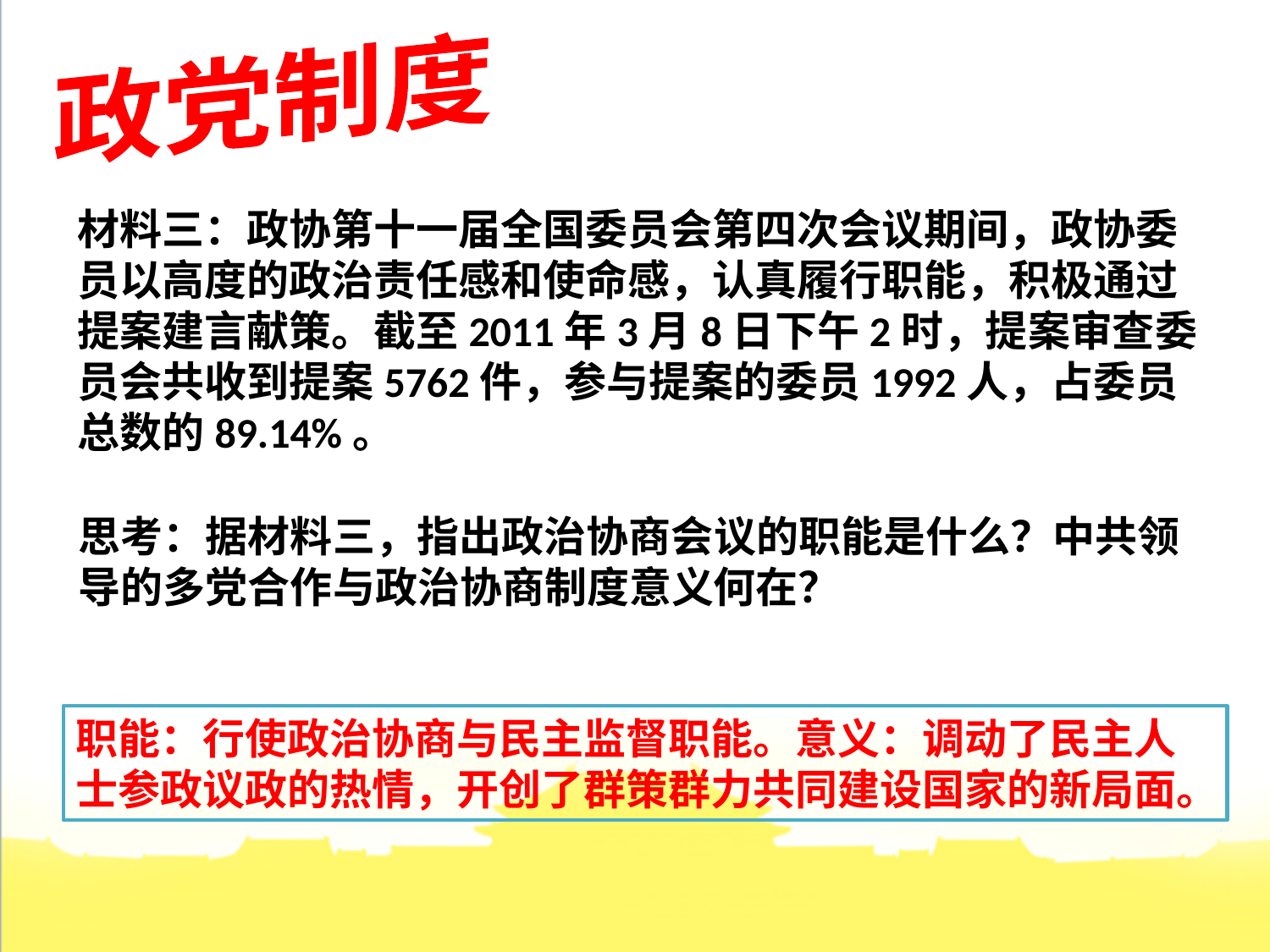

政党制度
材料三：政协第十一届全国委员会第四次会议期间，政协委员以高度的政治责任感和使命感，认真履行职能，积极通过提案建言献策。截至2011年3月8日下午2时，提案审查委员会共收到提案5762件，参与提案的委员1992人，占委员总数的89.14%。
思考：据材料三，指出政治协商会议的职能是什么？中共领导的多党合作与政治协商制度意义何在？
职能：行使政治协商与民主监督职能。意义：调动了民主人士参政议政的热情，开创了群策群力共同建设国家的新局面。